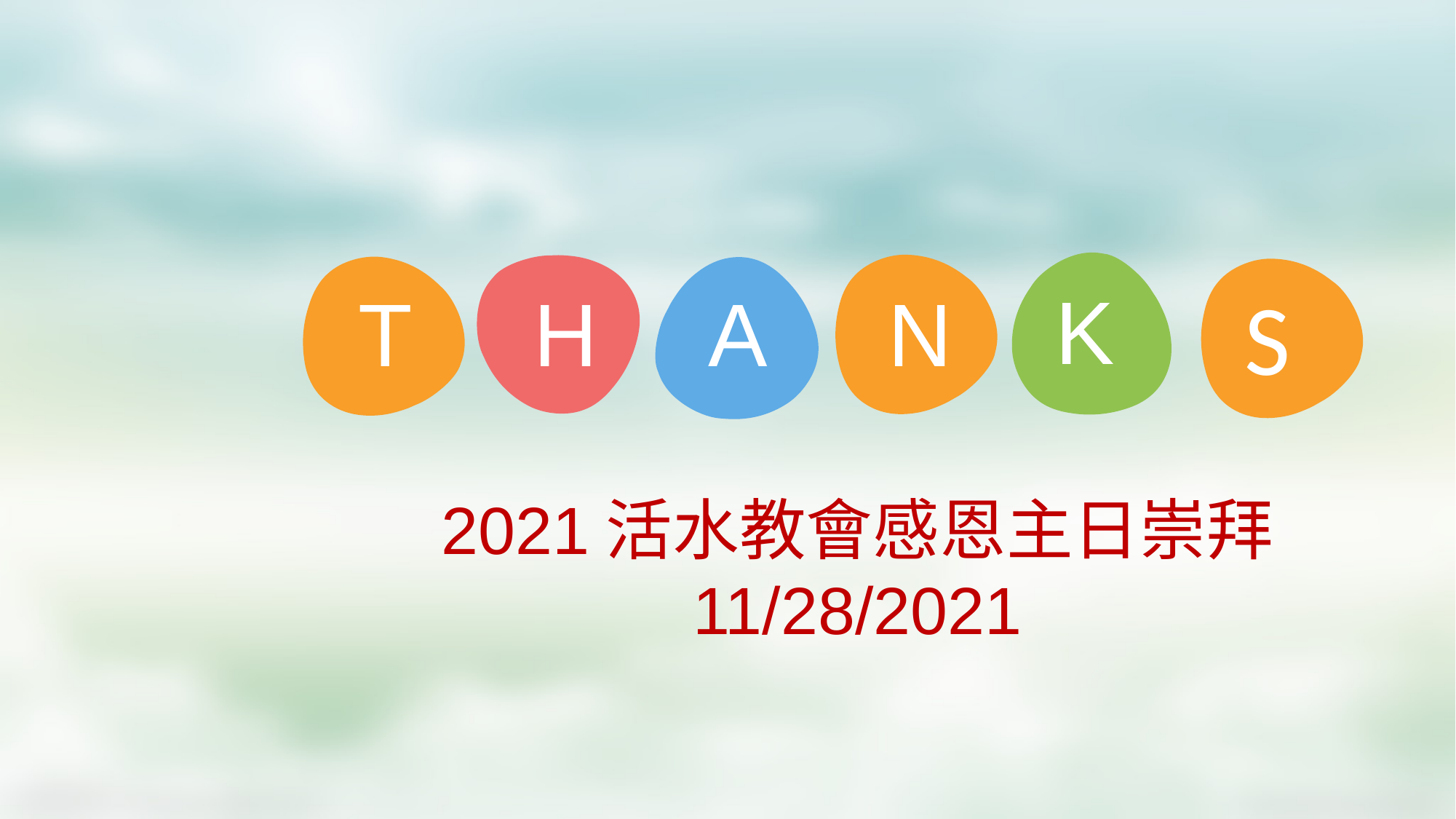

K
S
T
H
A
N
2021活水教會感恩主日崇拜
11/28/2021